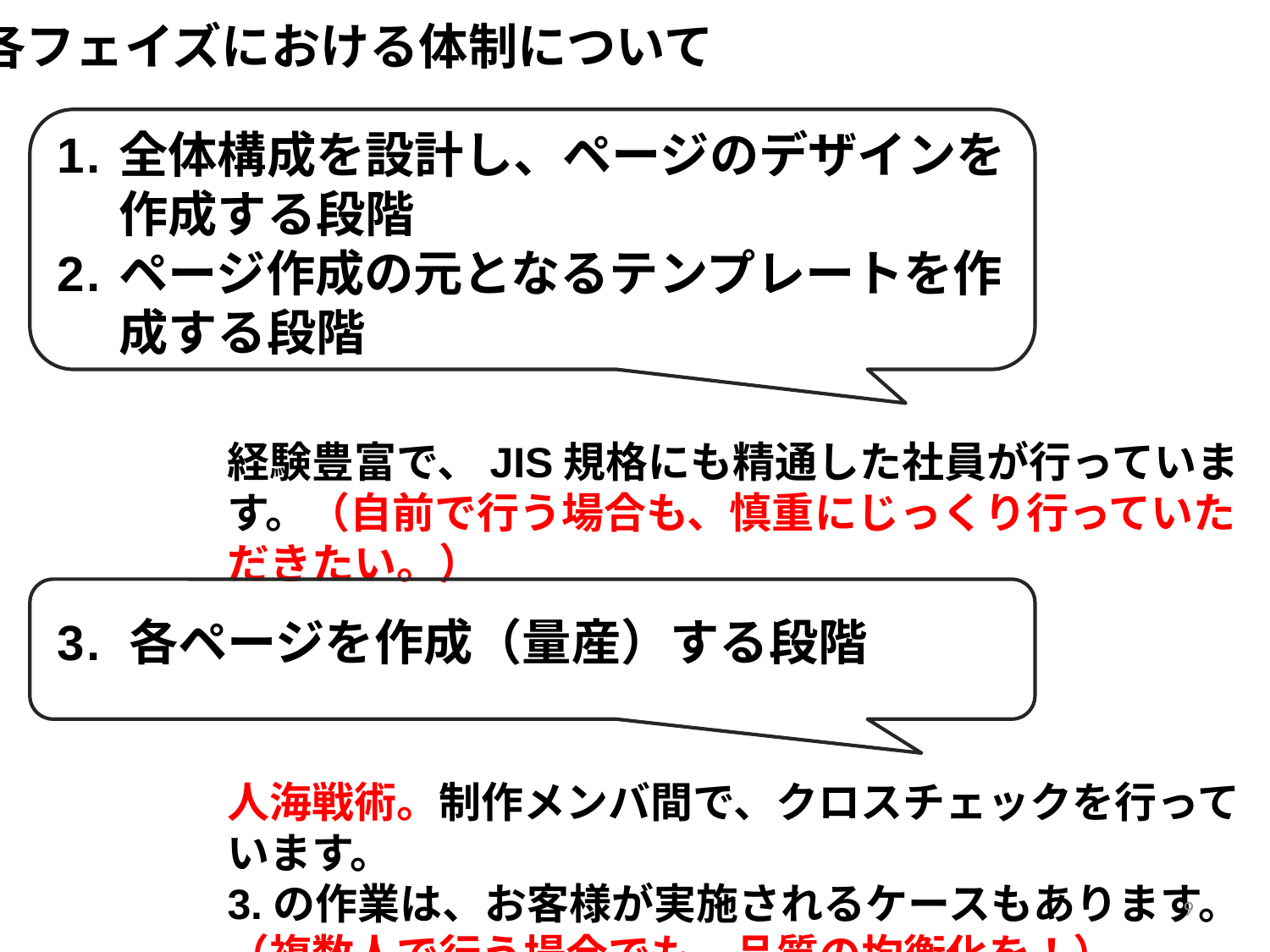

各フェイズにおける体制について

全体構成を設計し、ページのデザインを作成する段階
ページ作成の元となるテンプレートを作成する段階
経験豊富で、JIS規格にも精通した社員が行っています。（自前で行う場合も、慎重にじっくり行っていただきたい。）

各ページを作成（量産）する段階
人海戦術。制作メンバ間で、クロスチェックを行っています。
3.の作業は、お客様が実施されるケースもあります。
（複数人で行う場合でも、品質の均衡化を！）
9